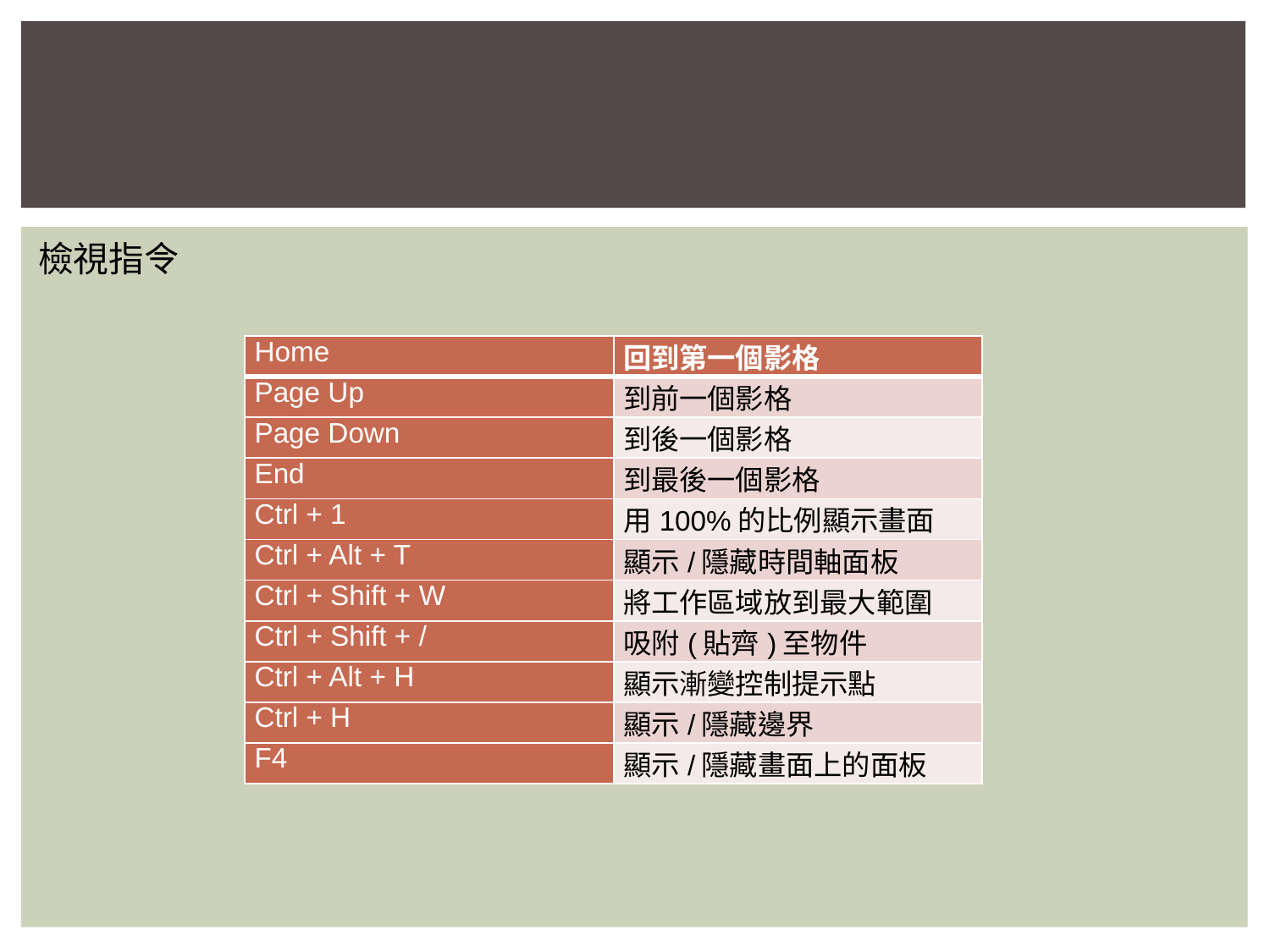

#
檢視指令
| Home | 回到第一個影格 |
| --- | --- |
| Page Up | 到前一個影格 |
| Page Down | 到後一個影格 |
| End | 到最後一個影格 |
| Ctrl + 1 | 用100%的比例顯示畫面 |
| Ctrl + Alt + T | 顯示/隱藏時間軸面板 |
| Ctrl + Shift + W | 將工作區域放到最大範圍 |
| Ctrl + Shift + / | 吸附(貼齊)至物件 |
| Ctrl + Alt + H | 顯示漸變控制提示點 |
| Ctrl + H | 顯示/隱藏邊界 |
| F4 | 顯示/隱藏畫面上的面板 |